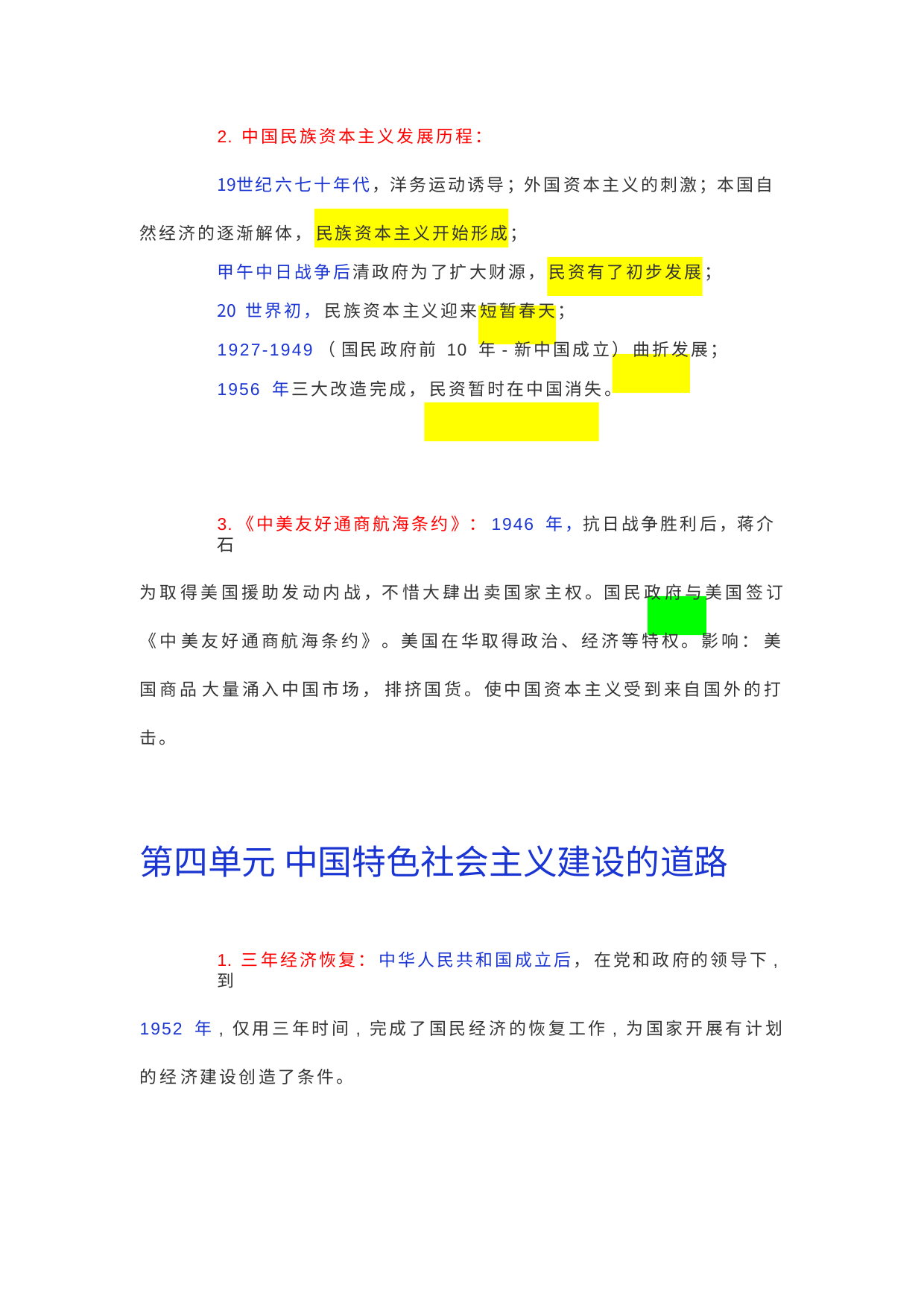

2. 中国民族资本主义发展历程：
世纪六七十年代，洋务运动诱导；外国资本主义的刺激；本国自 然经济的逐渐解体， 民族资本主义开始形成；

甲午中日战争后清政府为了扩大财源， 民资有了初步发展；

世界初， 民族资本主义迎来短暂春天；

1927-1949（ 国民政府前 10 年-新中国成立） 曲折发展；

1956 年三大改造完成， 民资暂时在中国消失。

3.《中美友好通商航海条约》：1946 年，抗日战争胜利后，蒋介石
为取得美国援助发动内战，不惜大肆出卖国家主权。国民政府与美国签订《中 美友好通商航海条约》。美国在华取得政治、经济等特权。影响： 美国商品 大量涌入中国市场， 排挤国货。使中国资本主义受到来自国外的打击。

第四单元 中国特色社会主义建设的道路
1. 三年经济恢复： 中华人民共和国成立后， 在党和政府的领导下,到
1952 年, 仅用三年时间, 完成了国民经济的恢复工作, 为国家开展有计划的经 济建设创造了条件。